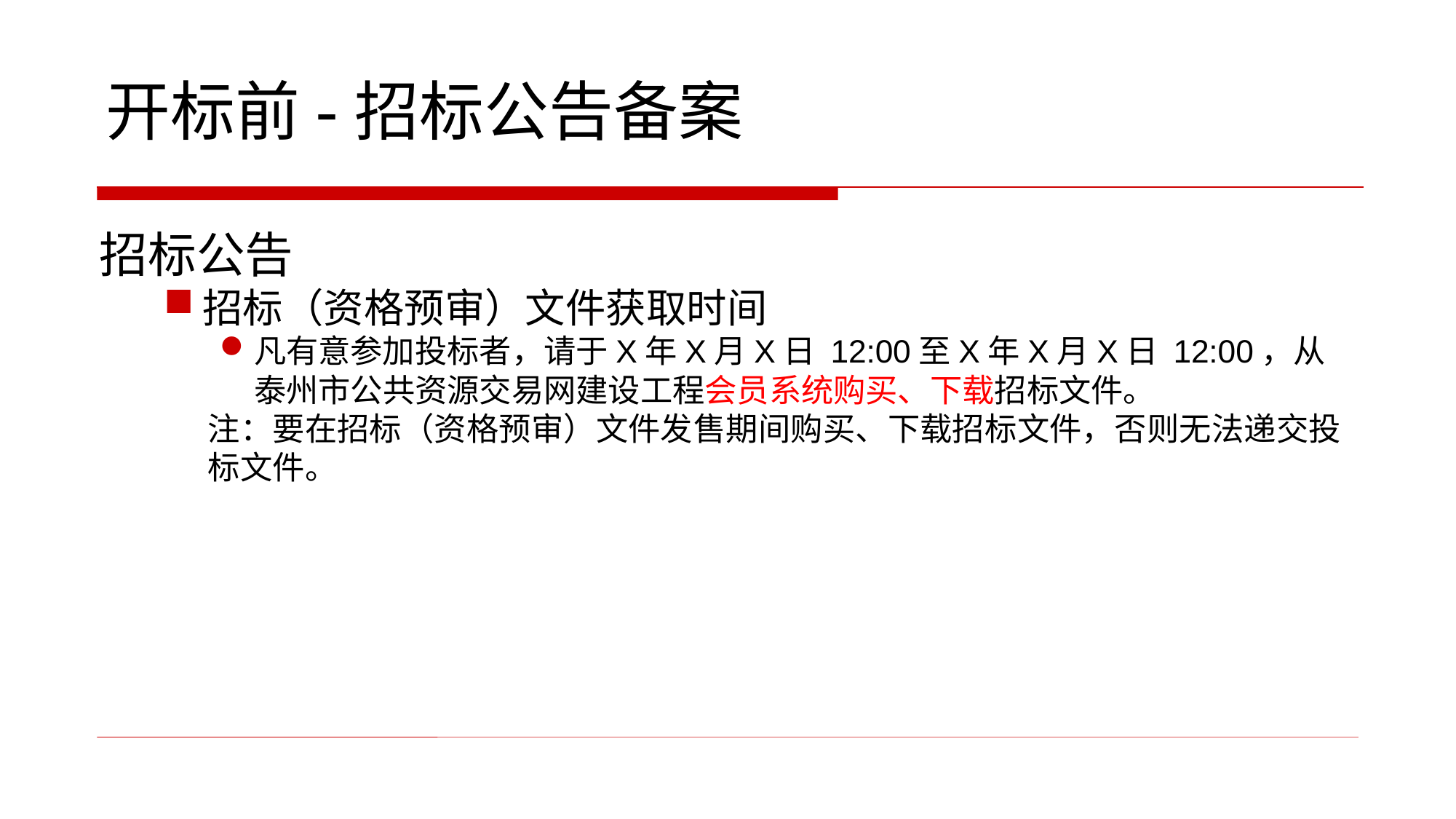

开标前-招标公告备案
招标公告
招标（资格预审）文件获取时间
凡有意参加投标者，请于X年X月X日 12:00至X年X月X日 12:00，从泰州市公共资源交易网建设工程会员系统购买、下载招标文件。
注：要在招标（资格预审）文件发售期间购买、下载招标文件，否则无法递交投标文件。